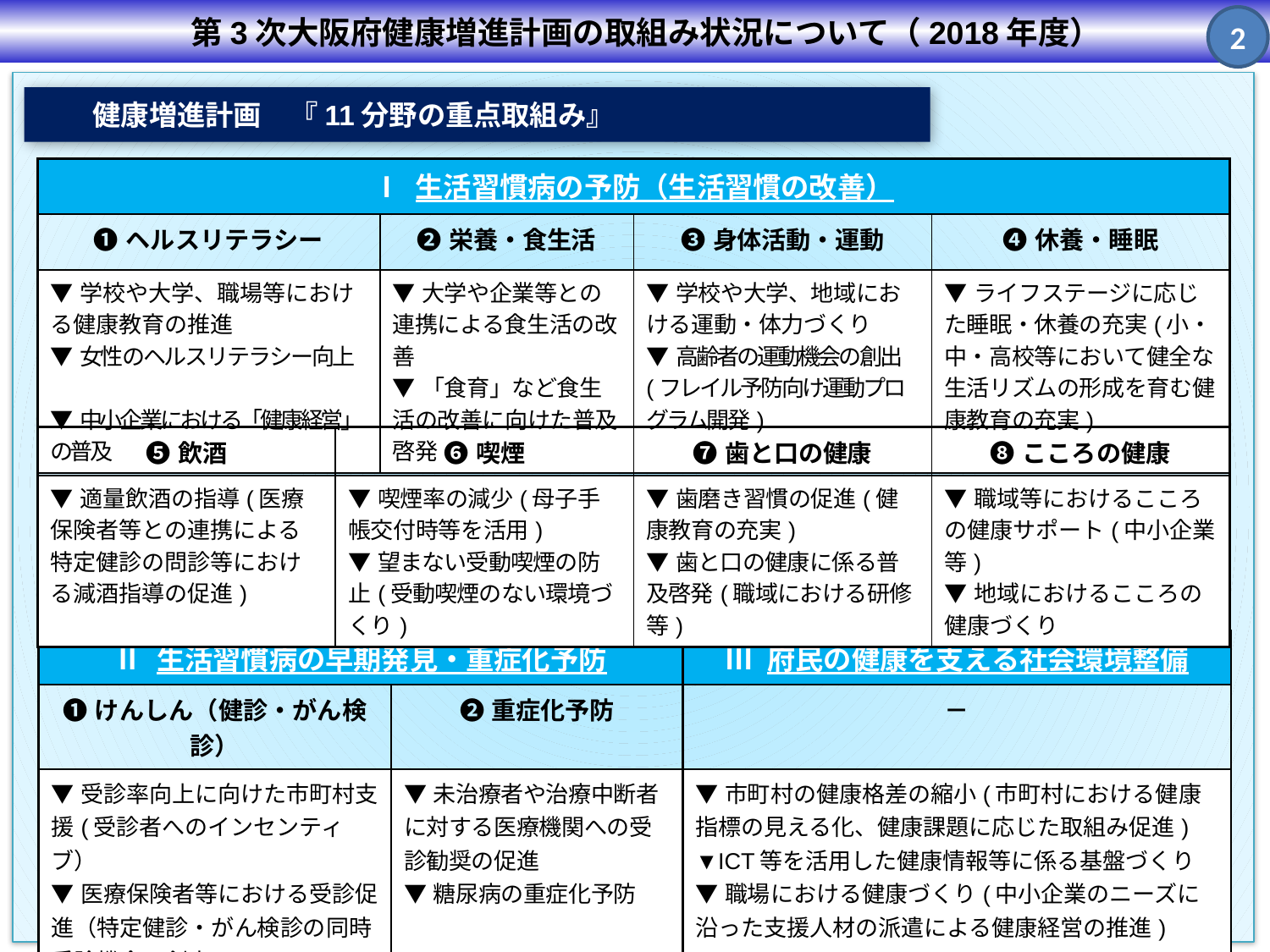

第3次大阪府健康増進計画の取組み状況について（2018年度）
2

　　健康増進計画　『11分野の重点取組み』
| Ⅰ 生活習慣病の予防（生活習慣の改善） |  |  |  |
| --- | --- | --- | --- |
| ❶ヘルスリテラシー | ❷栄養・食生活 | ❸身体活動・運動 | ❹休養・睡眠 |
| ▼学校や大学、職場等における健康教育の推進　 ▼女性のヘルスリテラシー向上　 ▼中小企業における「健康経営」の普及 | ▼大学や企業等との連携による食生活の改善　 ▼「食育」など食生活の改善に向けた普及啓発 | ▼学校や大学、地域における運動・体力づくり　 ▼高齢者の運動機会の創出(フレイル予防向け運動プログラム開発) | ▼ライフステージに応じた睡眠・休養の充実(小・中・高校等において健全な生活リズムの形成を育む健康教育の充実) |
| ❺飲酒 | ❻喫煙 | ❼歯と口の健康 | ❽こころの健康 |
| --- | --- | --- | --- |
| ▼適量飲酒の指導(医療保険者等との連携による特定健診の問診等における減酒指導の促進) | ▼喫煙率の減少(母子手帳交付時等を活用)　 ▼望まない受動喫煙の防止(受動喫煙のない環境づくり) | ▼歯磨き習慣の促進(健康教育の充実)　 ▼歯と口の健康に係る普及啓発(職域における研修等) | ▼職域等におけるこころの健康サポート(中小企業等)　 ▼地域におけるこころの健康づくり |
| Ⅱ 生活習慣病の早期発見・重症化予防 |  | Ⅲ 府民の健康を支える社会環境整備 |
| --- | --- | --- |
| ❶けんしん（健診・がん検診） | ❷重症化予防 | － |
| ▼受診率向上に向けた市町村支援(受診者へのインセンティブ） ▼医療保険者等における受診促進（特定健診・がん検診の同時受診機会の創出) | ▼未治療者や治療中断者に対する医療機関への受診勧奨の促進 ▼糖尿病の重症化予防 | ▼市町村の健康格差の縮小(市町村における健康指標の見える化、健康課題に応じた取組み促進) ▼ICT等を活用した健康情報等に係る基盤づくり　 ▼職場における健康づくり(中小企業のニーズに沿った支援人材の派遣による健康経営の推進) |